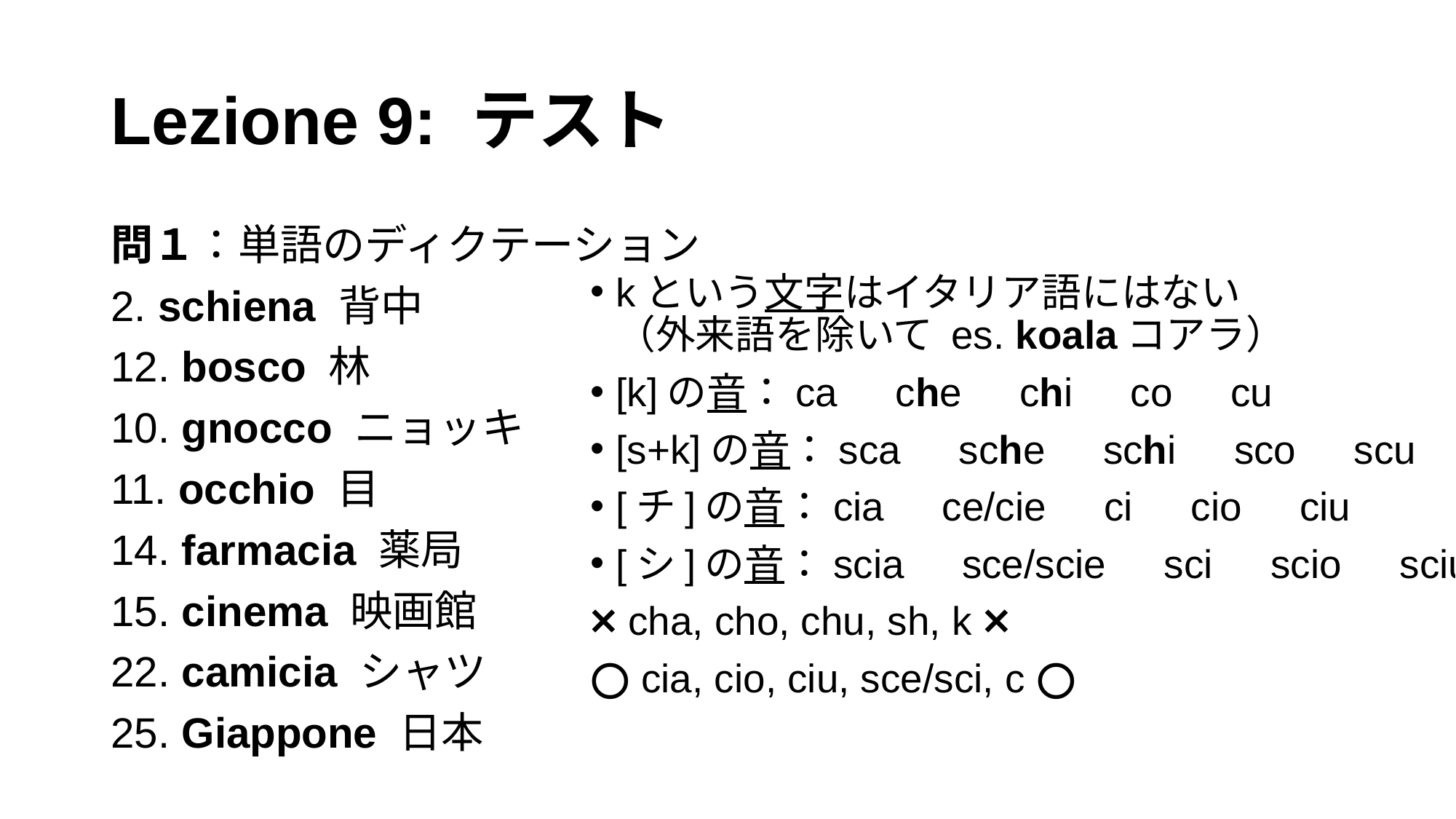

# Lezione 9: テスト
問１：単語のディクテーション
2. schiena 背中
12. bosco 林
10. gnocco ニョッキ
11. occhio 目
14. farmacia 薬局
15. cinema 映画館
22. camicia シャツ
25. Giappone 日本

kという文字はイタリア語にはない
（外来語を除いて es. koalaコアラ）
[k]の音：ca　che　chi　co　cu
[s+k]の音：sca　sche　schi　sco　scu
[チ]の音：cia　ce/cie　ci　cio　ciu
[シ]の音：scia　sce/scie　sci　scio　sciu
❌ cha, cho, chu, sh, k ❌
⭕️ cia, cio, ciu, sce/sci, c ⭕️